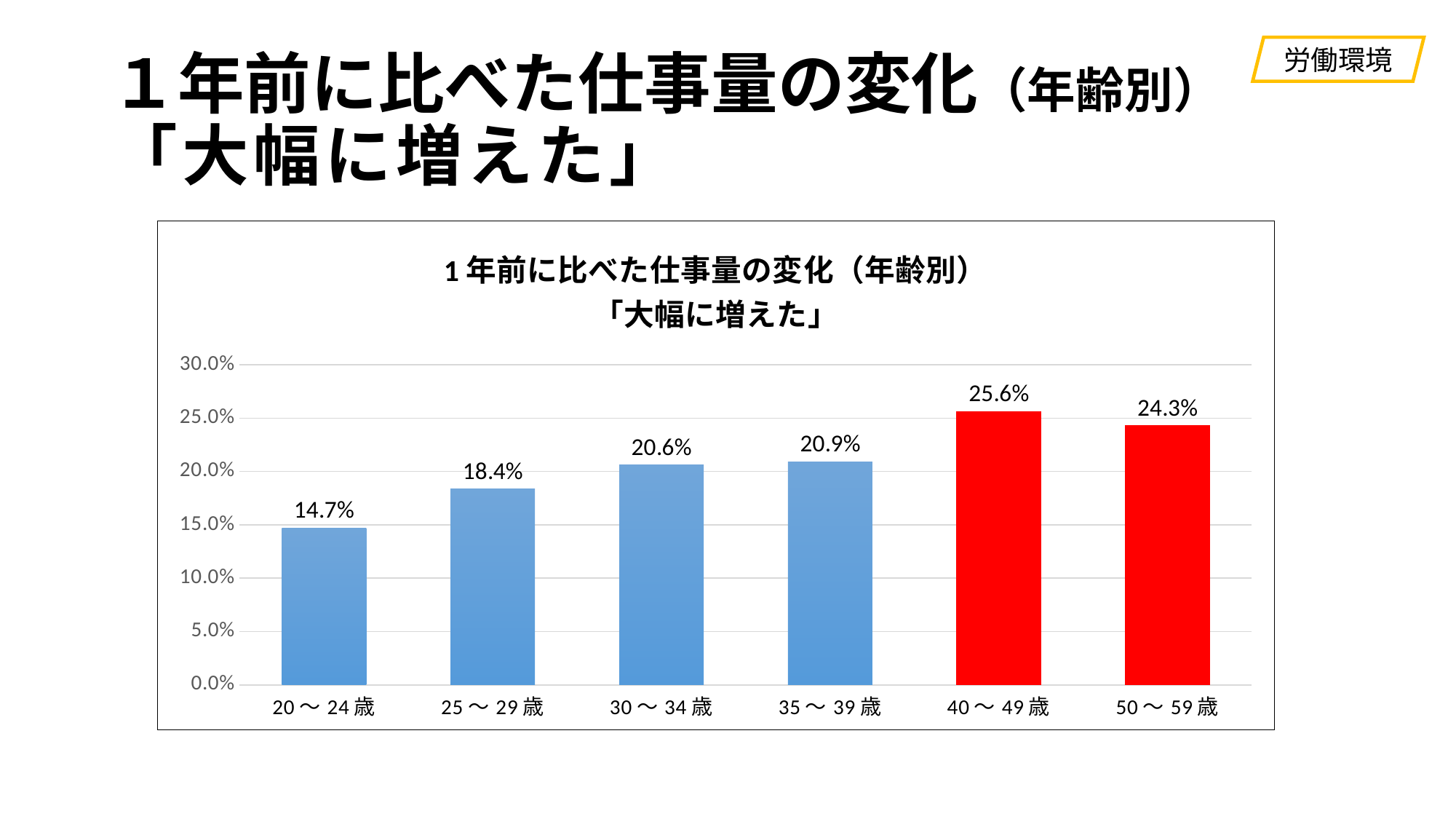

労働環境
# １年前に比べた仕事量の変化（年齢別） 「大幅に増えた」

### Chart: 1年前に比べた仕事量の変化（年齢別）
「大幅に増えた」

| Category |  |
|---|---|
| 20～24歳 | 0.14709548740962353 |
| 25～29歳 | 0.18354430379746836 |
| 30～34歳 | 0.206 |
| 35～39歳 | 0.209 |
| 40～49歳 | 0.2562200410865099 |
| 50～59歳 | 0.24289405684754523 |